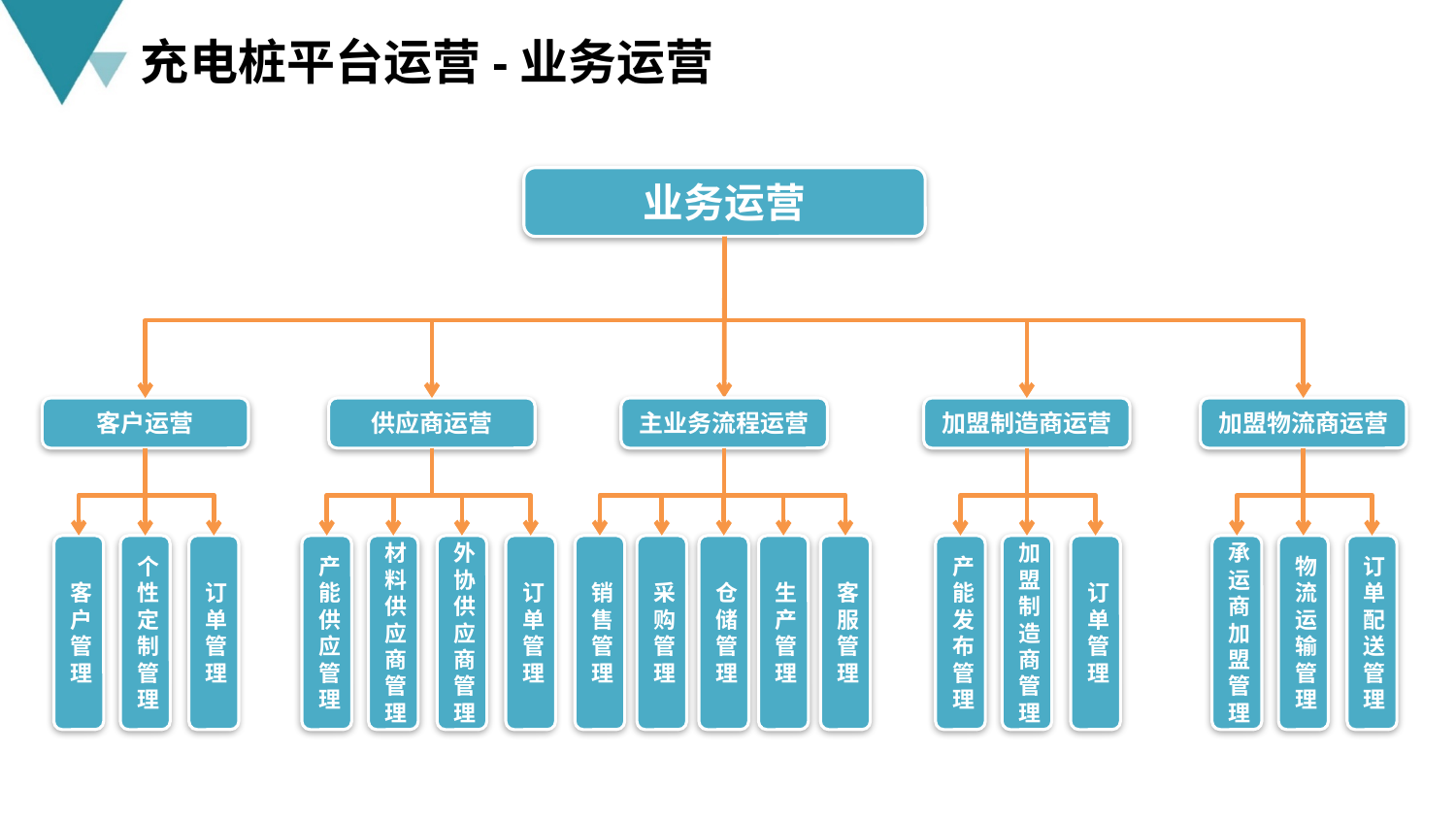

充电桩平台运营-业务运营
业务运营
客户运营
供应商运营
主业务流程运营
加盟制造商运营
加盟物流商运营
客户管理
个性定制管理
订单管理
产能供应管理
材料供应商管理
外协供应商管理
订单管理
销售管理
采购管理
仓储管理
生产管理
客服管理
产能发布管理
加盟制造商管理
订单管理
承运商加盟管理
物流运输管理
订单配送管理